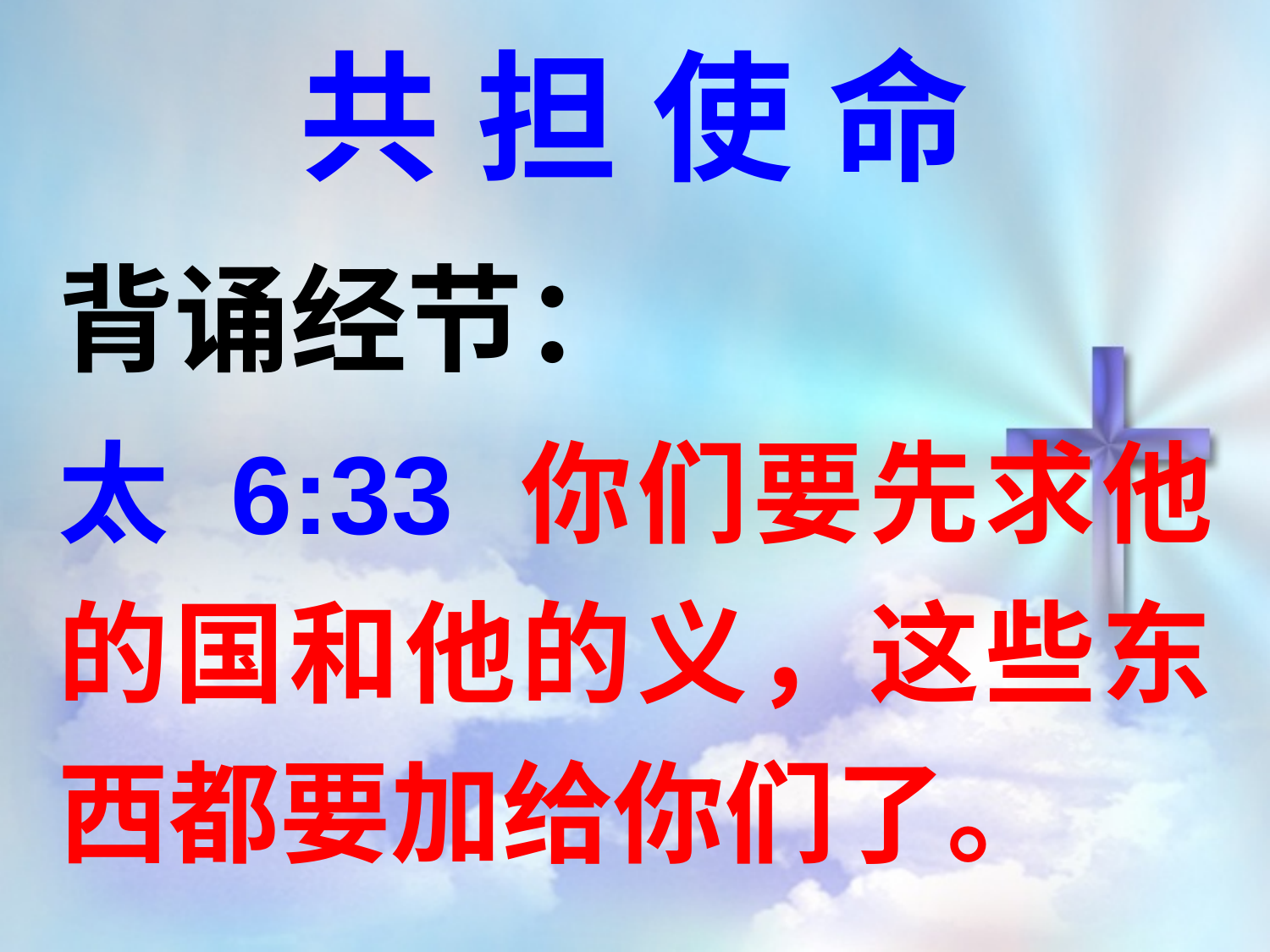

共担使命
背诵经节：
太 6:33 你们要先求他的国和他的义，这些东西都要加给你们了。